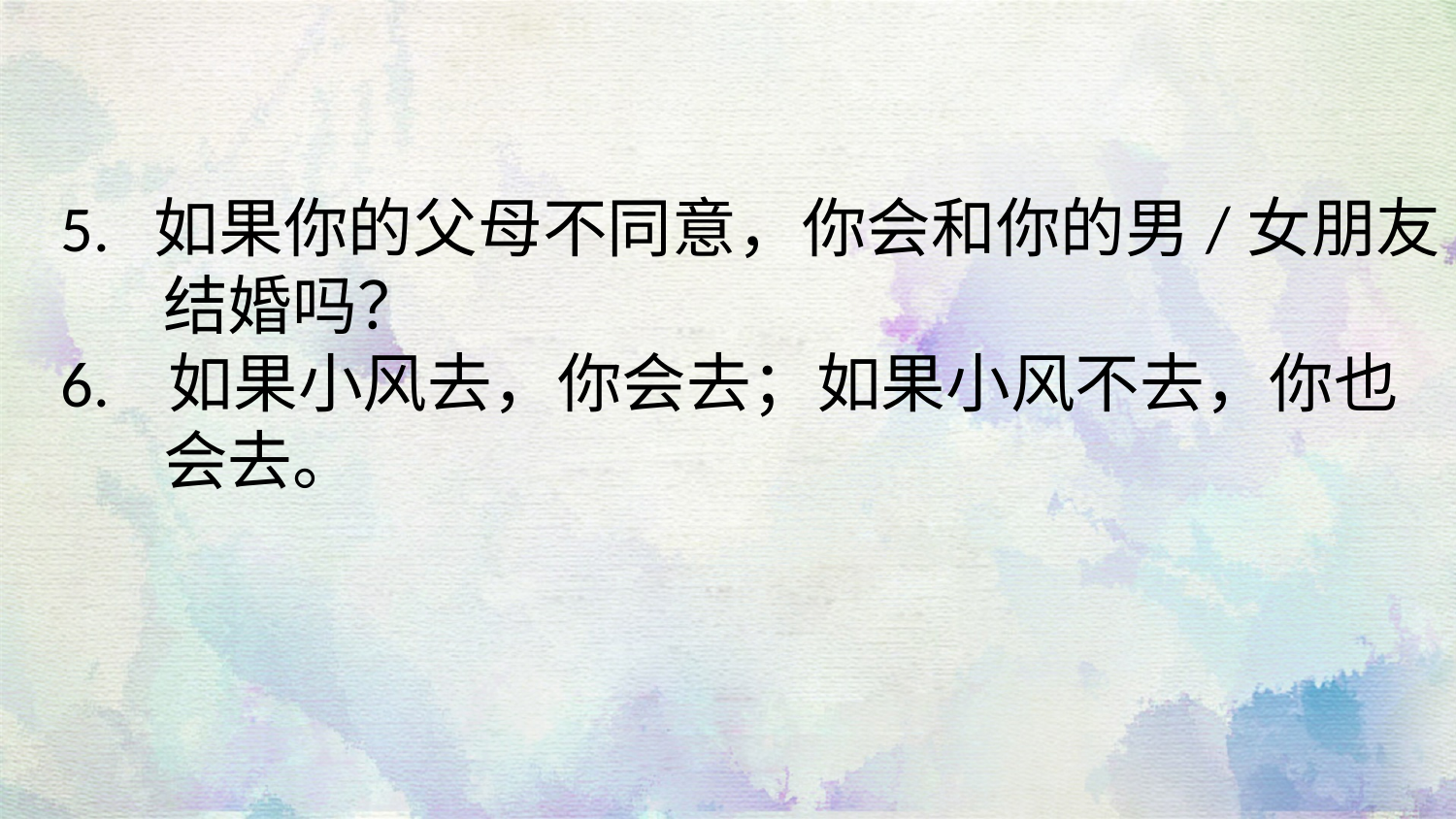

5.  如果你的父母不同意，你会和你的男/女朋友
      结婚吗？
6.   如果小风去，你会去；如果小风不去，你也
      会去。